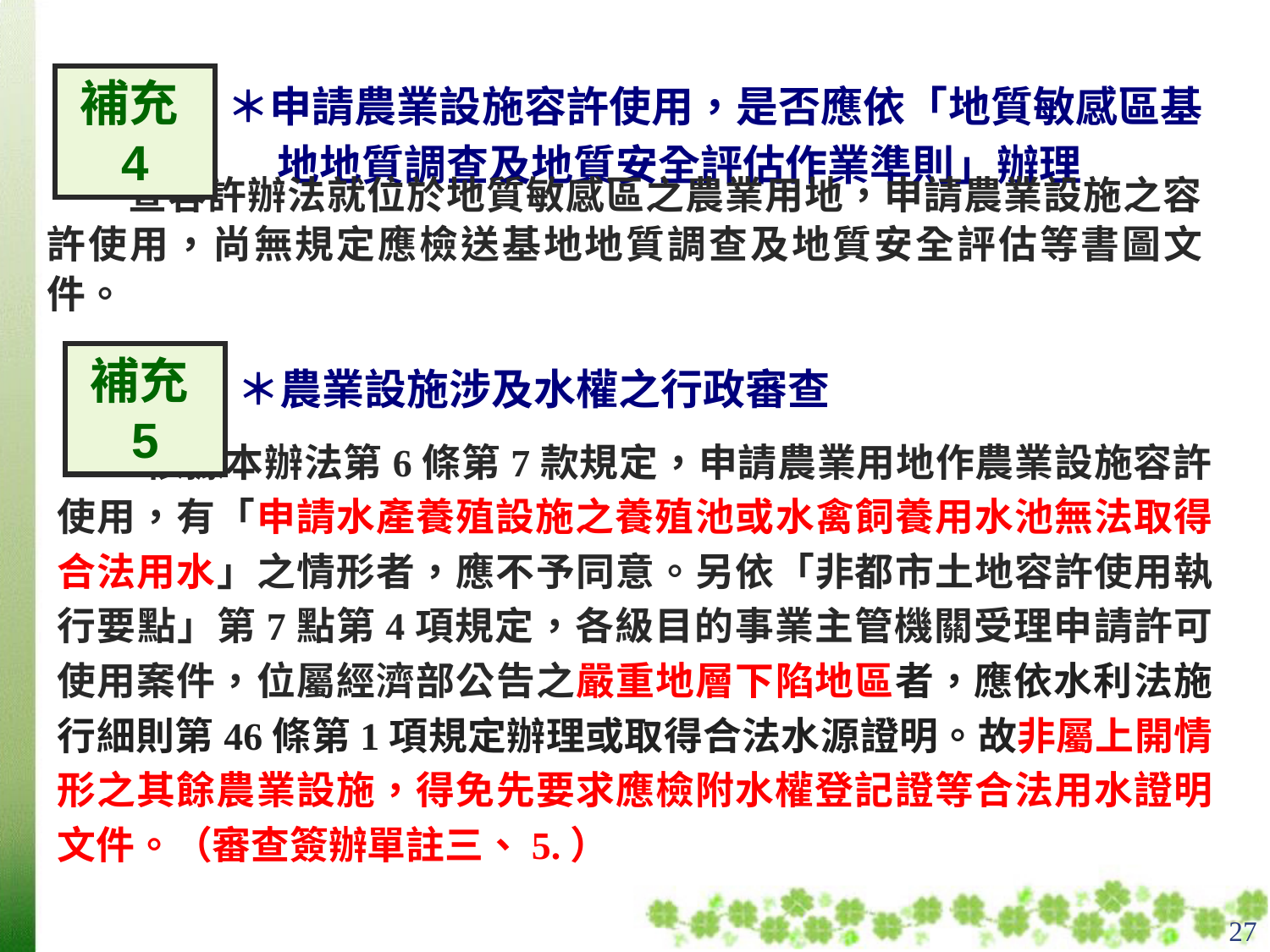

補充4
＊申請農業設施容許使用，是否應依「地質敏感區基地地質調查及地質安全評估作業準則」辦理
       查容許辦法就位於地質敏感區之農業用地，申請農業設施之容許使用，尚無規定應檢送基地地質調查及地質安全評估等書圖文件。
補充5
＊農業設施涉及水權之行政審查
        依據本辦法第6條第7款規定，申請農業用地作農業設施容許使用，有「申請水產養殖設施之養殖池或水禽飼養用水池無法取得合法用水」之情形者，應不予同意。另依「非都市土地容許使用執行要點」第7點第4項規定，各級目的事業主管機關受理申請許可使用案件，位屬經濟部公告之嚴重地層下陷地區者，應依水利法施行細則第46條第1項規定辦理或取得合法水源證明。故非屬上開情形之其餘農業設施，得免先要求應檢附水權登記證等合法用水證明文件。（審查簽辦單註三、5.）
27